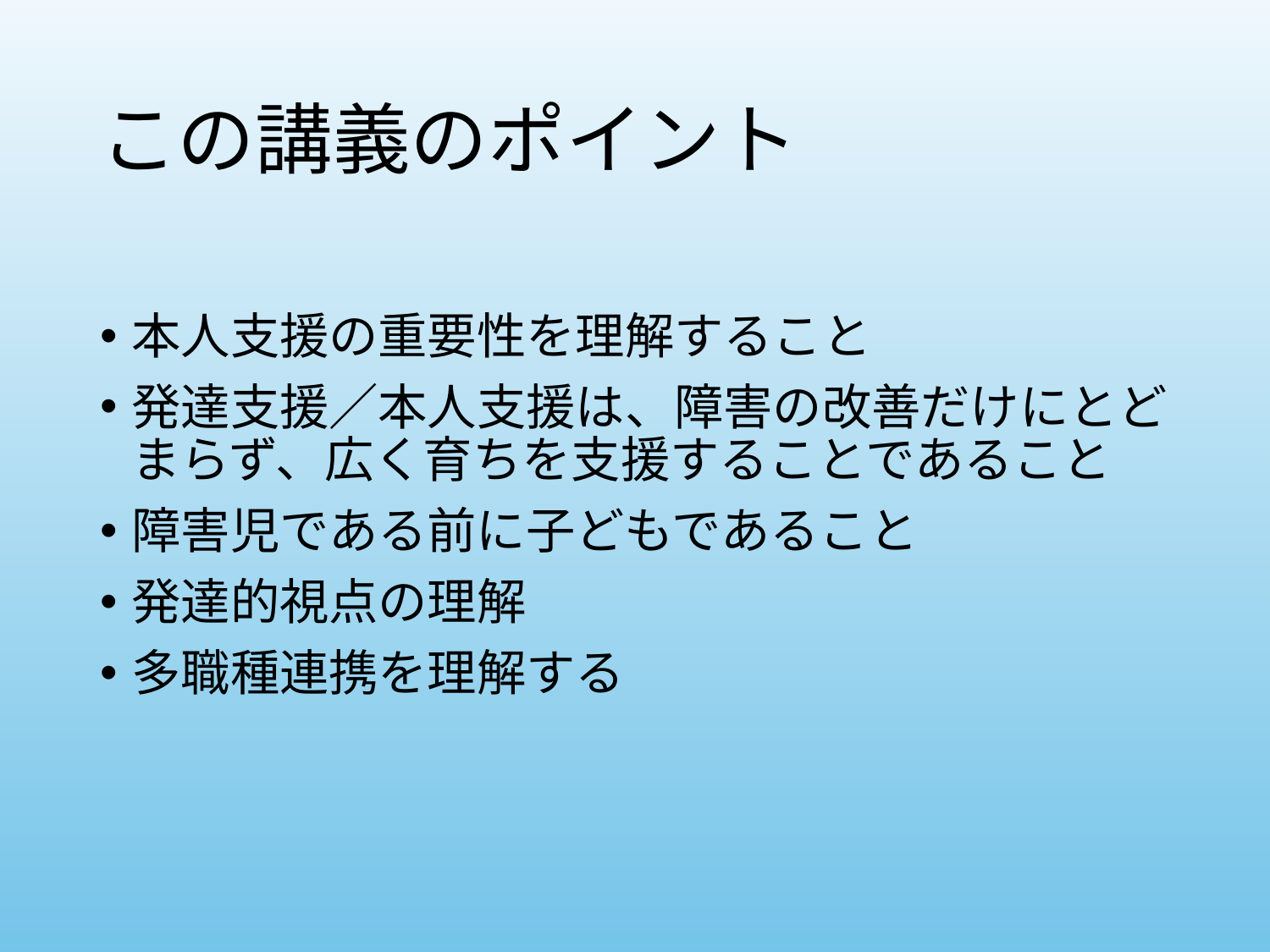

# この講義のポイント
本人支援の重要性を理解すること
発達支援／本人支援は、障害の改善だけにとどまらず、広く育ちを支援することであること
障害児である前に子どもであること
発達的視点の理解
多職種連携を理解する